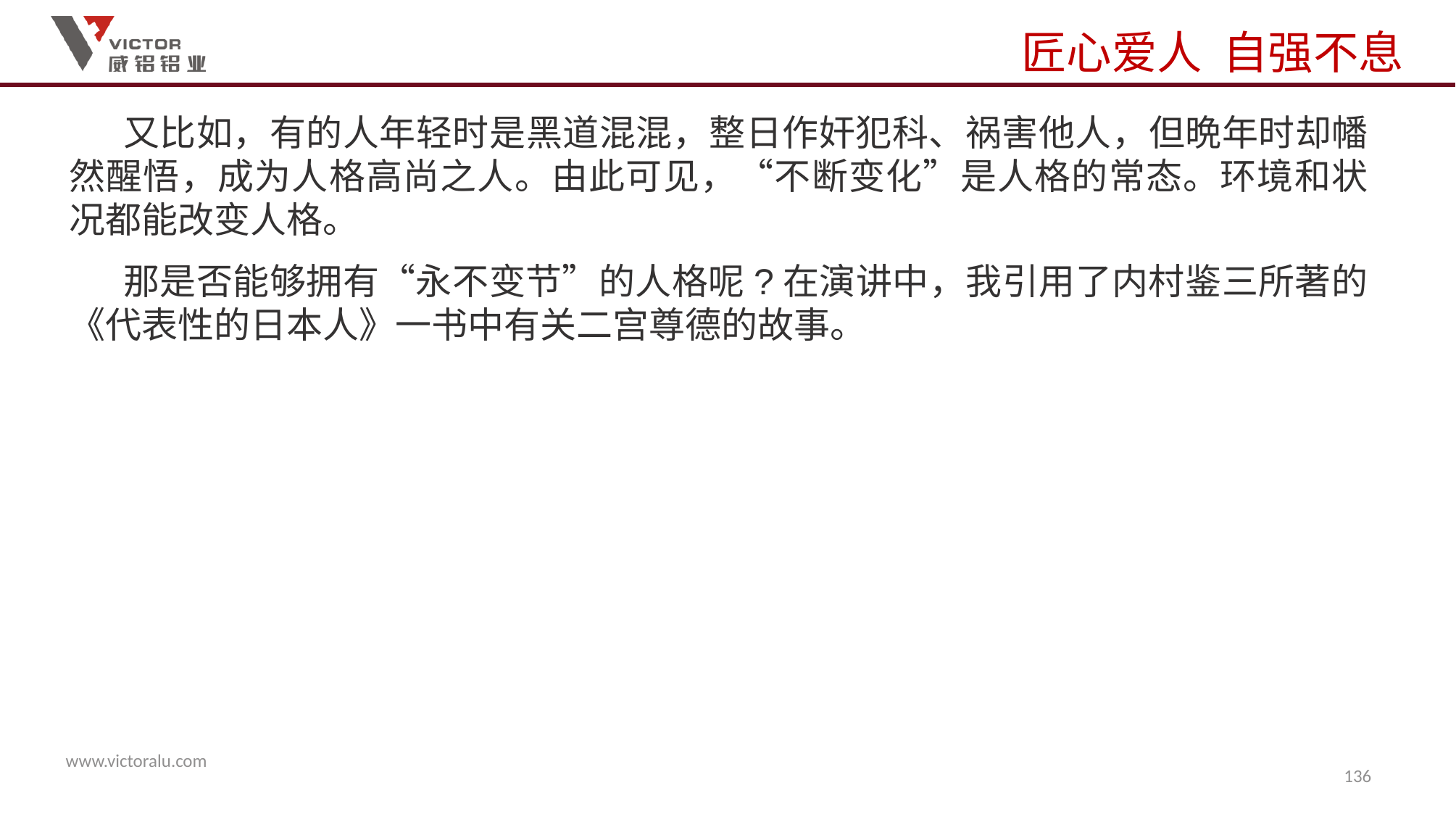

又比如，有的人年轻时是黑道混混，整日作奸犯科、祸害他人，但晩年时却幡然醒悟，成为人格高尚之人。由此可见，“不断变化”是人格的常态。环境和状况都能改变人格。
那是否能够拥有“永不变节”的人格呢?在演讲中，我引用了内村鉴三所著的《代表性的日本人》一书中有关二宫尊德的故事。
136